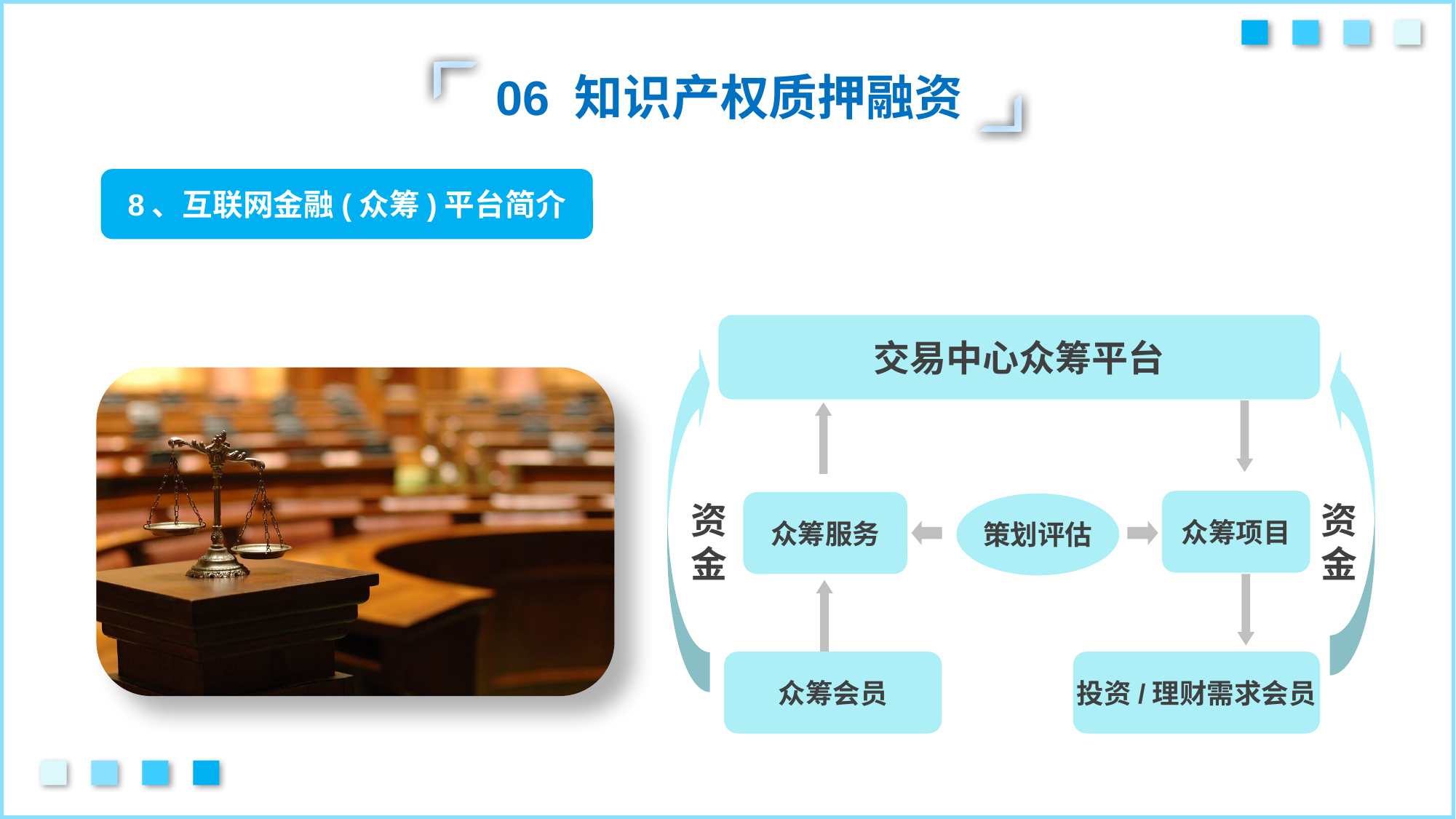

06 知识产权质押融资

8、互联网金融(众筹)平台简介
交易中心众筹平台

众筹项目
众筹服务
资金
资金
策划评估

众筹会员
投资/理财需求会员